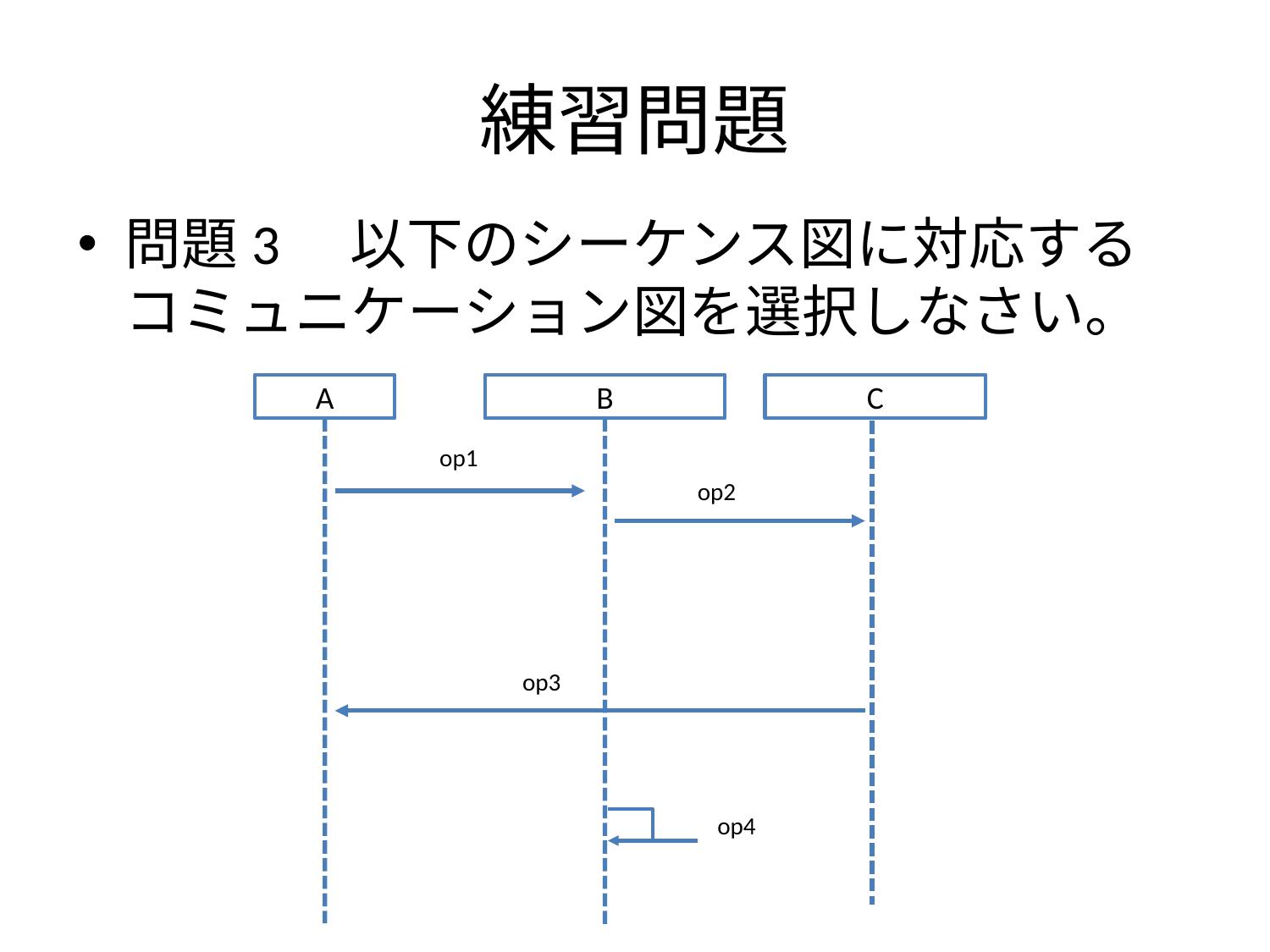

# 練習問題
問題3　以下のシーケンス図に対応するコミュニケーション図を選択しなさい。
A
B
C
op1
op2
op3
op4